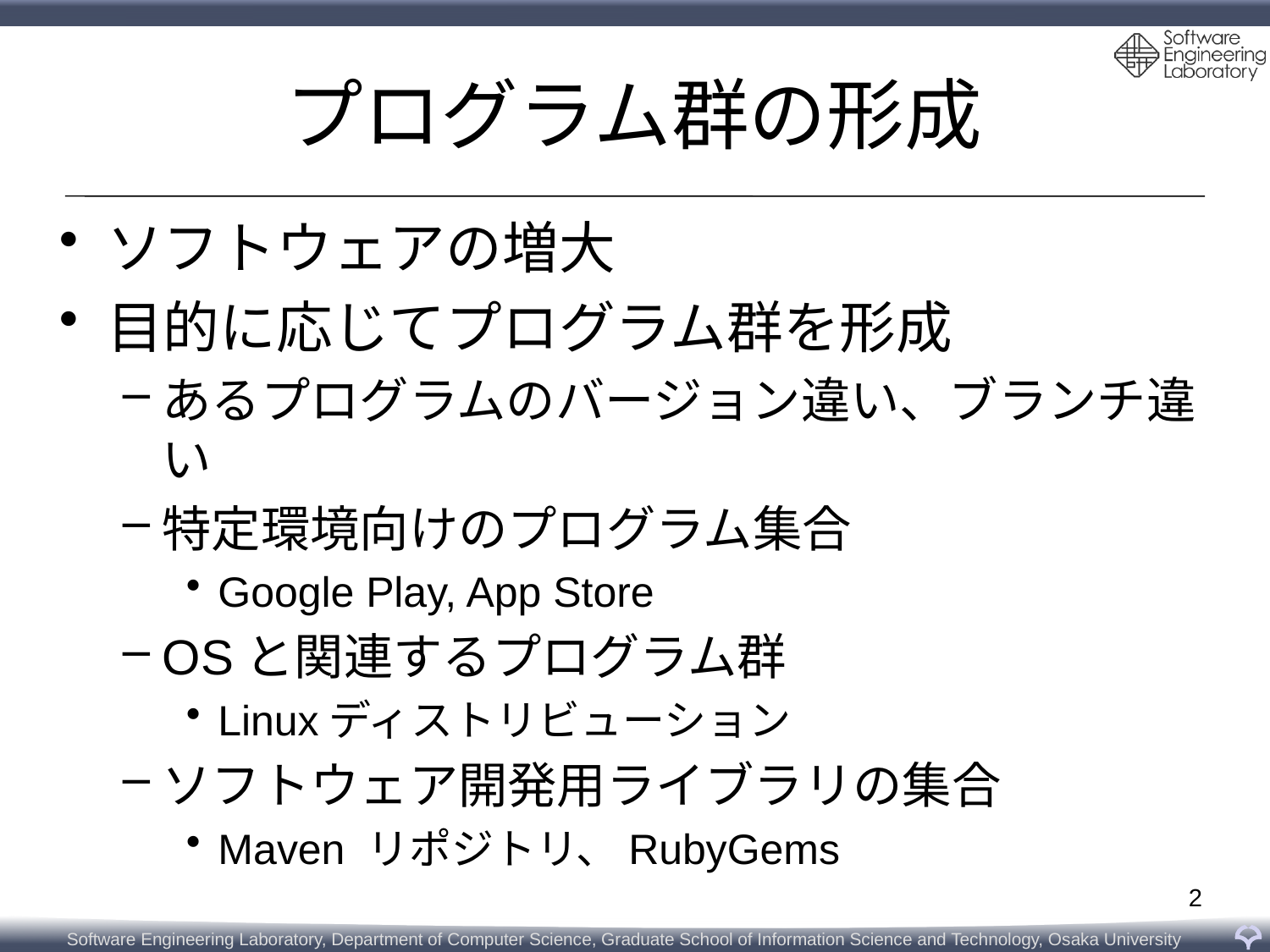

# プログラム群の形成
ソフトウェアの増大
目的に応じてプログラム群を形成
あるプログラムのバージョン違い、ブランチ違い
特定環境向けのプログラム集合
Google Play, App Store
OSと関連するプログラム群
Linuxディストリビューション
ソフトウェア開発用ライブラリの集合
Maven リポジトリ、RubyGems
2